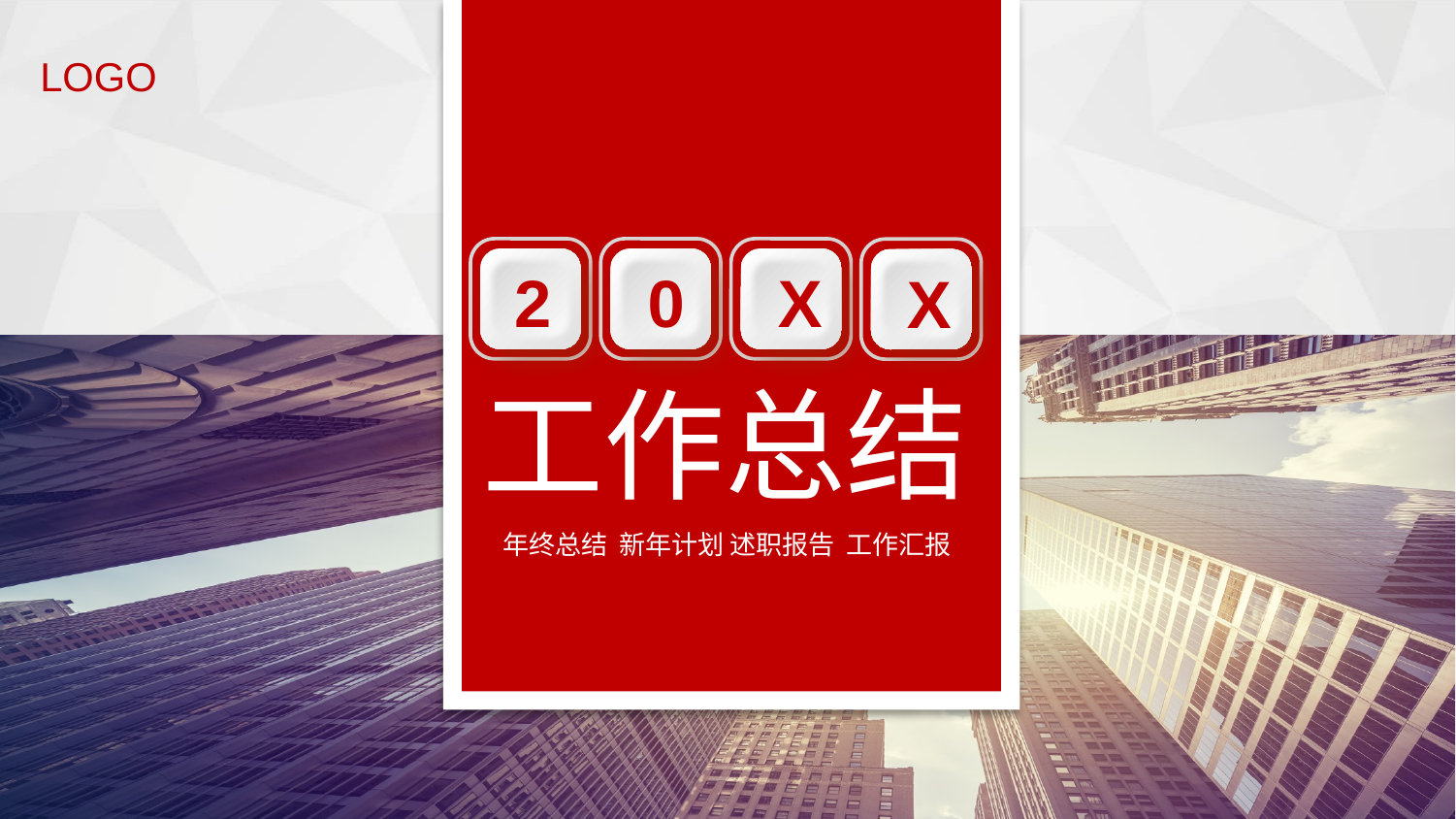

LOGO

2
0
X
X

工作总结
年终总结  新年计划 述职报告  工作汇报